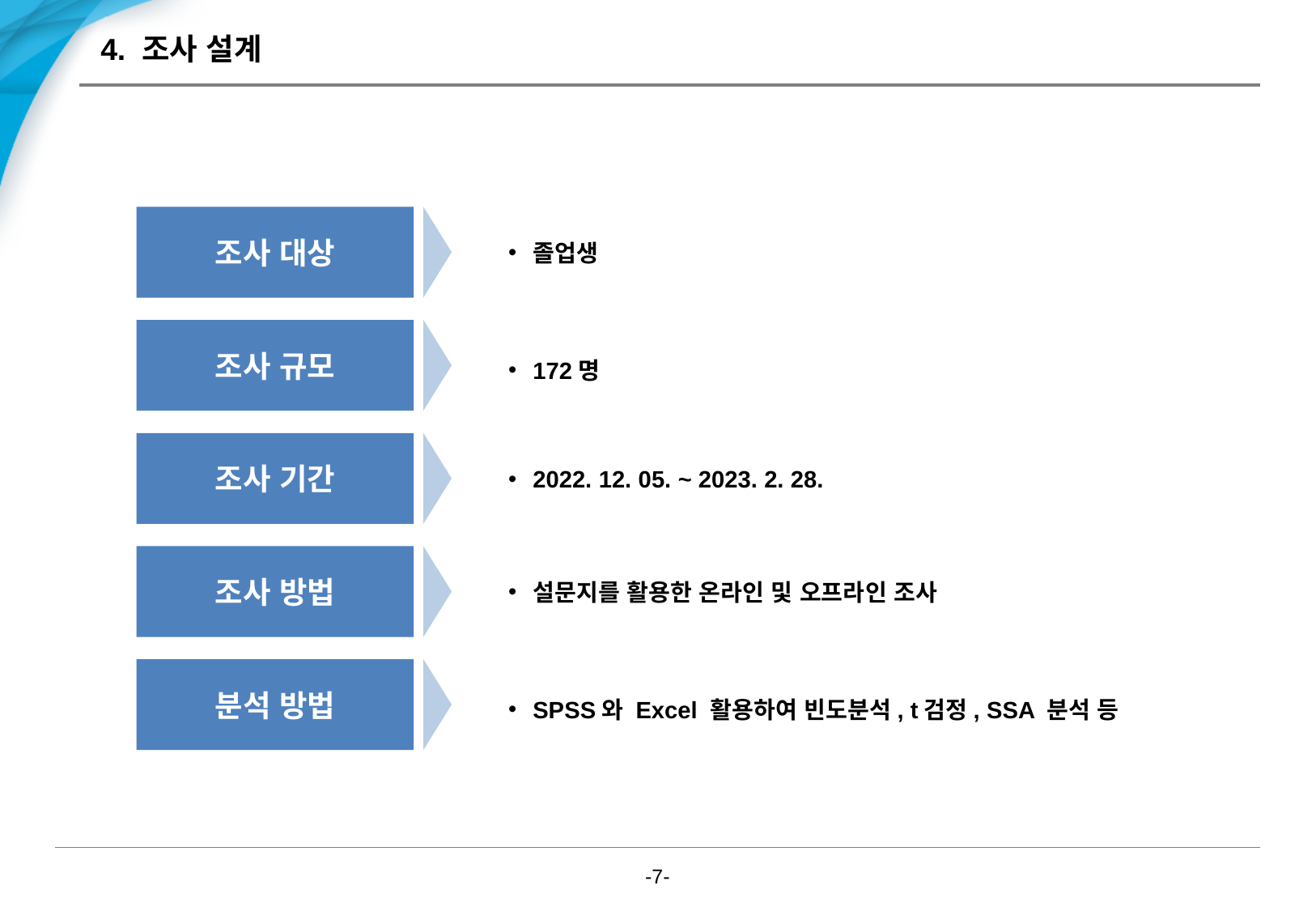

# 4. 조사 설계
졸업생
조사 대상

조사 규모
172명

2022. 12. 05. ~ 2023. 2. 28.
조사 기간

조사 방법
설문지를 활용한 온라인 및 오프라인 조사

분석 방법
SPSS와 Excel 활용하여 빈도분석, t검정, SSA 분석 등

-7-